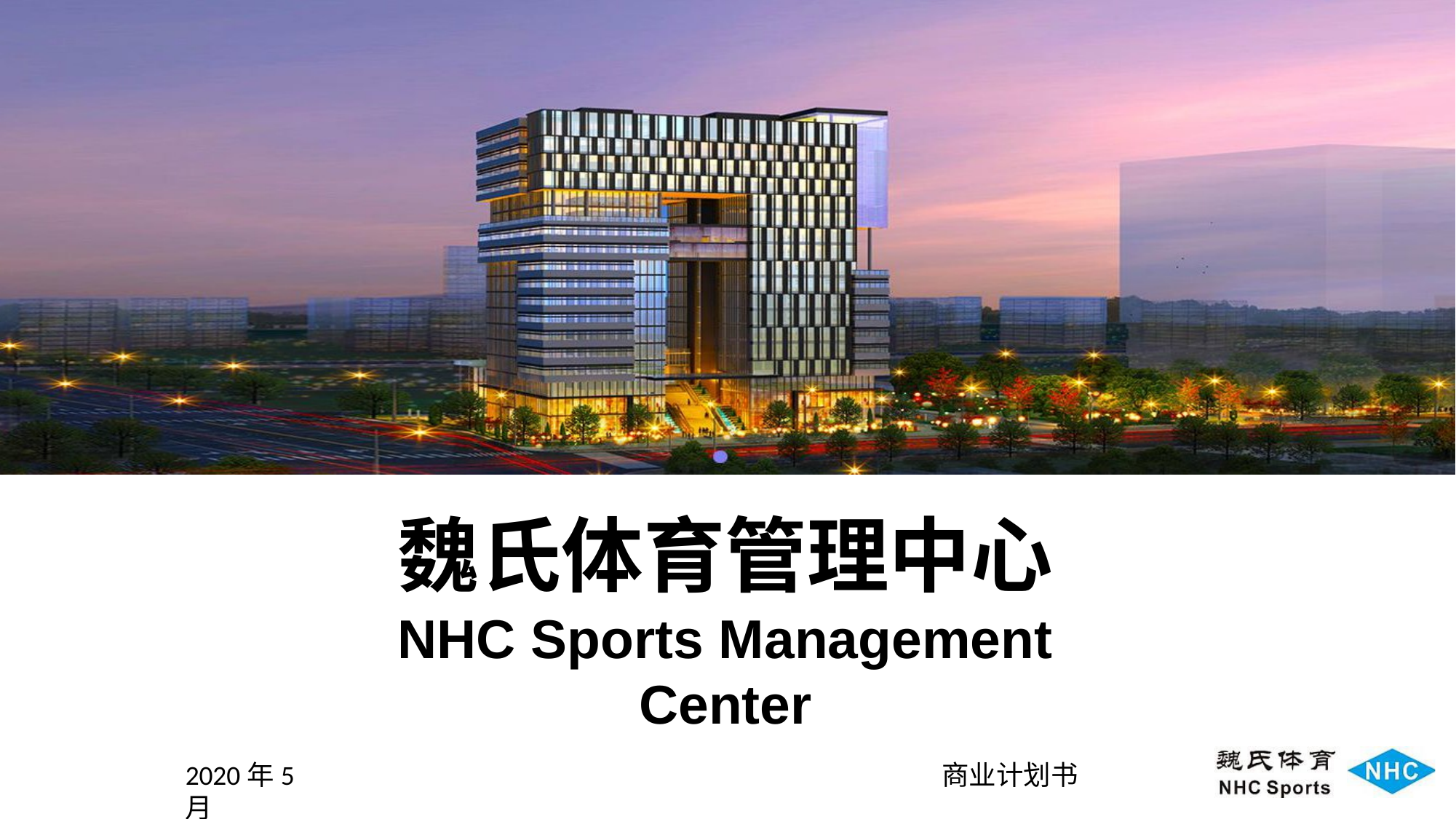

魏氏体育管理中心
NHC Sports Management Center

2020年5月
商业计划书